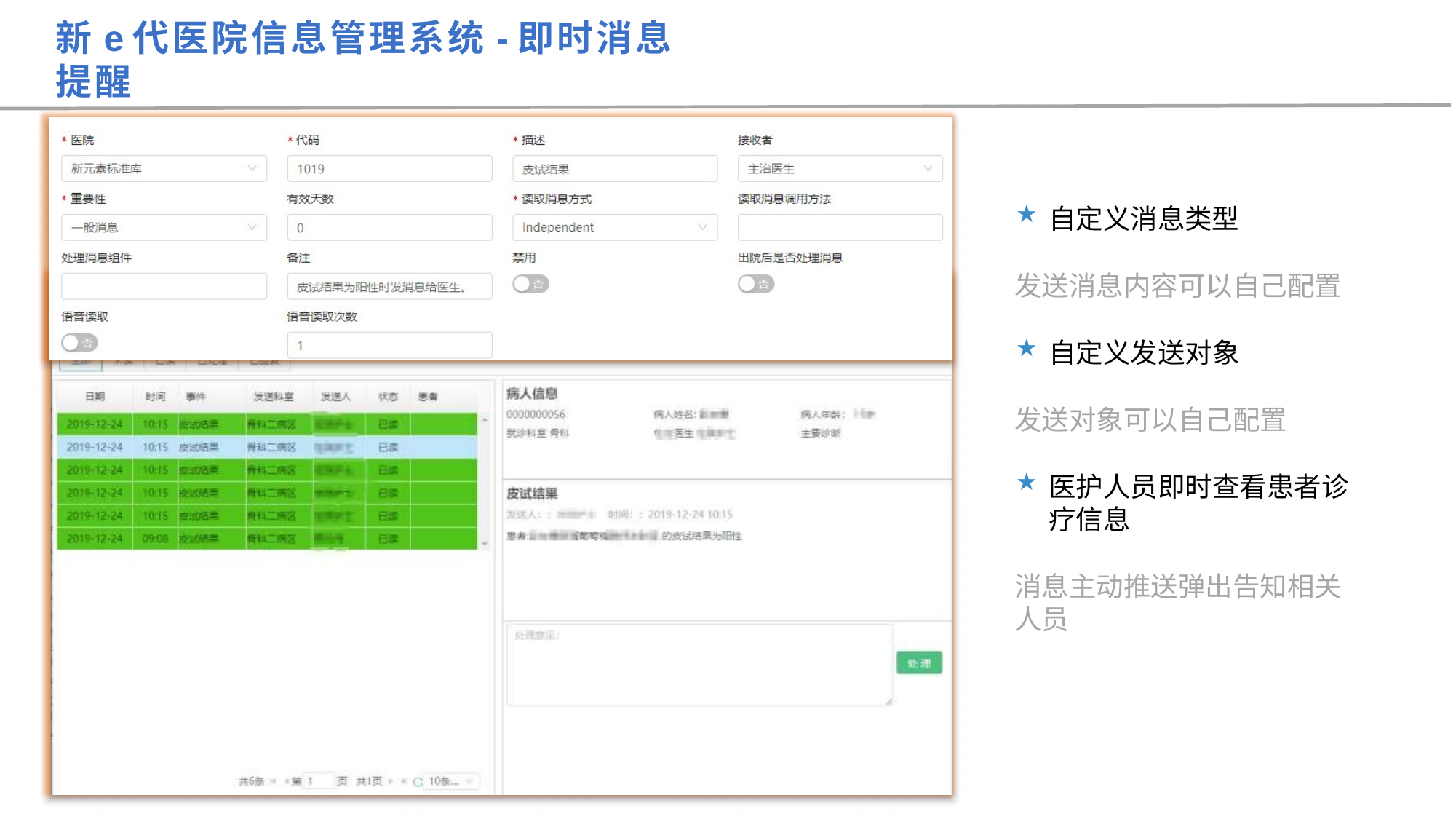

# 新e代医院信息管理系统-即时消息提醒

自定义消息类型

发送消息内容可以自己配置

自定义发送对象

发送对象可以自己配置

医护人员即时查看患者诊
疗信息

消息主动推送弹出告知相关 人员